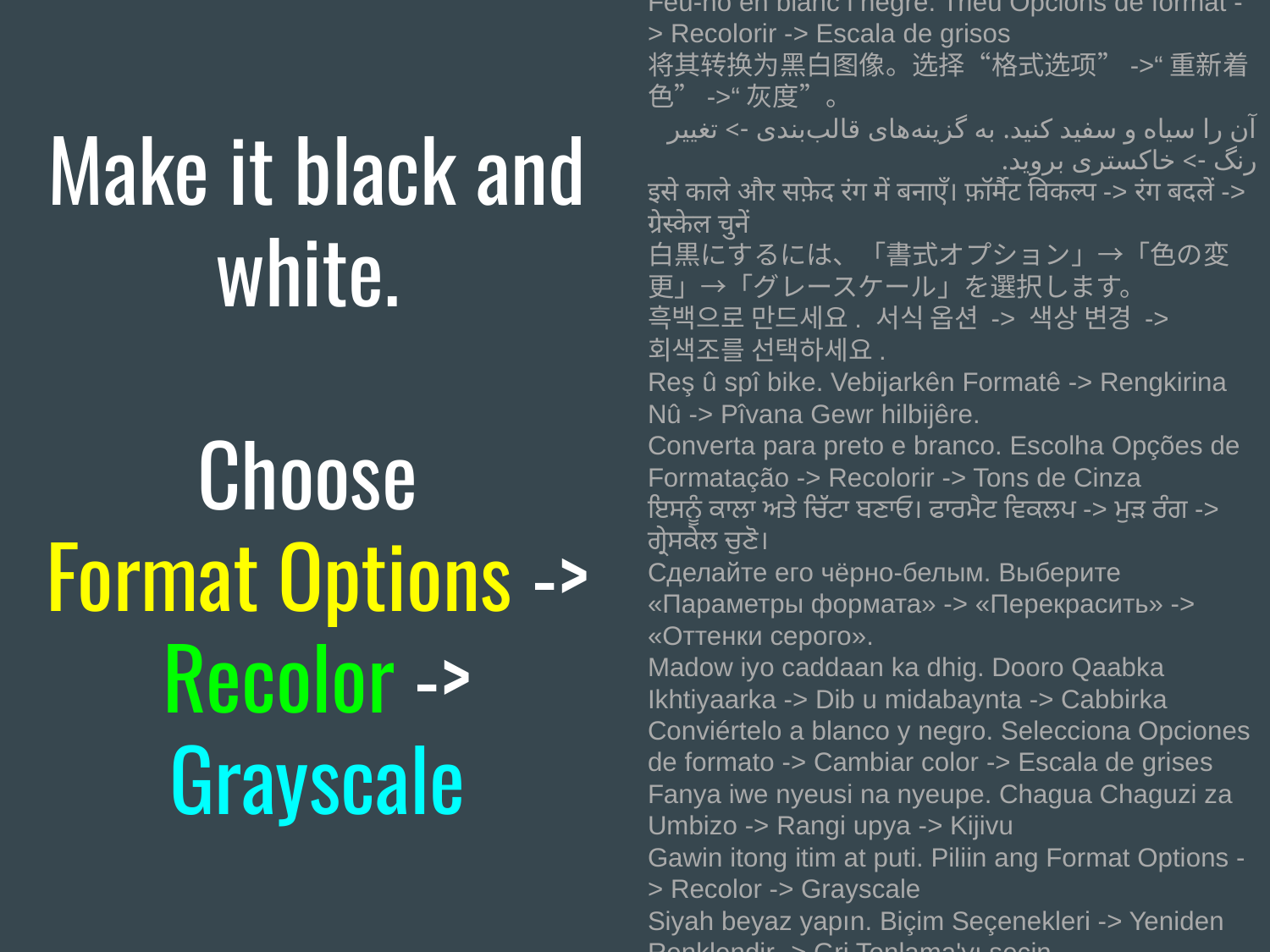

Make it black and white.

Choose
Format Options -> Recolor -> Grayscale
ጥቁር እና ነጭ ያድርጉት. የቅርጸት አማራጮችን ይምረጡ -> እንደገና ቀለም -> ግራጫ ሚዛን
اجعله أبيض وأسود. اختر خيارات التنسيق ← إعادة التلوين ← تدرج الرمادي
Feu-ho en blanc i negre. Trieu Opcions de format -> Recolorir -> Escala de grisos
将其转换为黑白图像。选择“格式选项”->“重新着色”->“灰度”。
آن را سیاه و سفید کنید. به گزینه‌های قالب‌بندی -> تغییر رنگ -> خاکستری بروید.
इसे काले और सफ़ेद रंग में बनाएँ। फ़ॉर्मैट विकल्प -> रंग बदलें -> ग्रेस्केल चुनें
白黒にするには、「書式オプション」→「色の変更」→「グレースケール」を選択します。
흑백으로 만드세요. 서식 옵션 -> 색상 변경 -> 회색조를 선택하세요.
Reş û spî bike. Vebijarkên Formatê -> Rengkirina Nû -> Pîvana Gewr hilbijêre.
Converta para preto e branco. Escolha Opções de Formatação -> Recolorir -> Tons de Cinza
ਇਸਨੂੰ ਕਾਲਾ ਅਤੇ ਚਿੱਟਾ ਬਣਾਓ। ਫਾਰਮੈਟ ਵਿਕਲਪ -> ਮੁੜ ਰੰਗ -> ਗ੍ਰੇਸਕੇਲ ਚੁਣੋ।
Сделайте его чёрно-белым. Выберите «Параметры формата» -> «Перекрасить» -> «Оттенки серого».
Madow iyo caddaan ka dhig. Dooro Qaabka Ikhtiyaarka -> Dib u midabaynta -> Cabbirka
Conviértelo a blanco y negro. Selecciona Opciones de formato -> Cambiar color -> Escala de grises
Fanya iwe nyeusi na nyeupe. Chagua Chaguzi za Umbizo -> Rangi upya -> Kijivu
Gawin itong itim at puti. Piliin ang Format Options -> Recolor -> Grayscale
Siyah beyaz yapın. Biçim Seçenekleri -> Yeniden Renklendir -> Gri Tonlama'yı seçin.
Зробіть його чорно-білим. Виберіть Параметри форматування -> Змінити колір -> Відтінки сірого
Chuyển sang đen trắng. Chọn Tùy chọn Định dạng -> Tô màu lại -> Thang độ xám